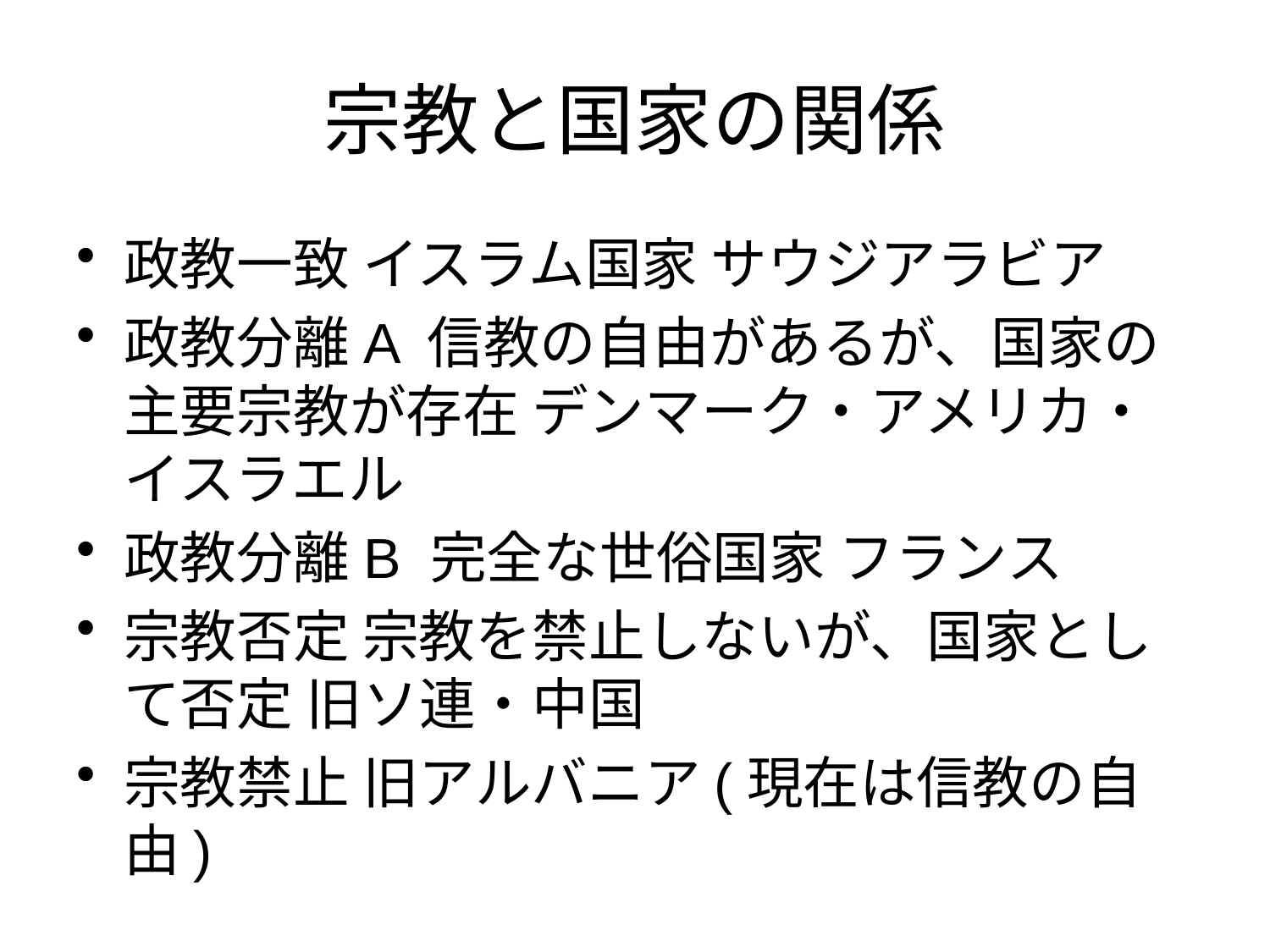

# 宗教と国家の関係
政教一致 イスラム国家 サウジアラビア
政教分離A 信教の自由があるが、国家の主要宗教が存在 デンマーク・アメリカ・イスラエル
政教分離B 完全な世俗国家 フランス
宗教否定 宗教を禁止しないが、国家として否定 旧ソ連・中国
宗教禁止 旧アルバニア(現在は信教の自由)